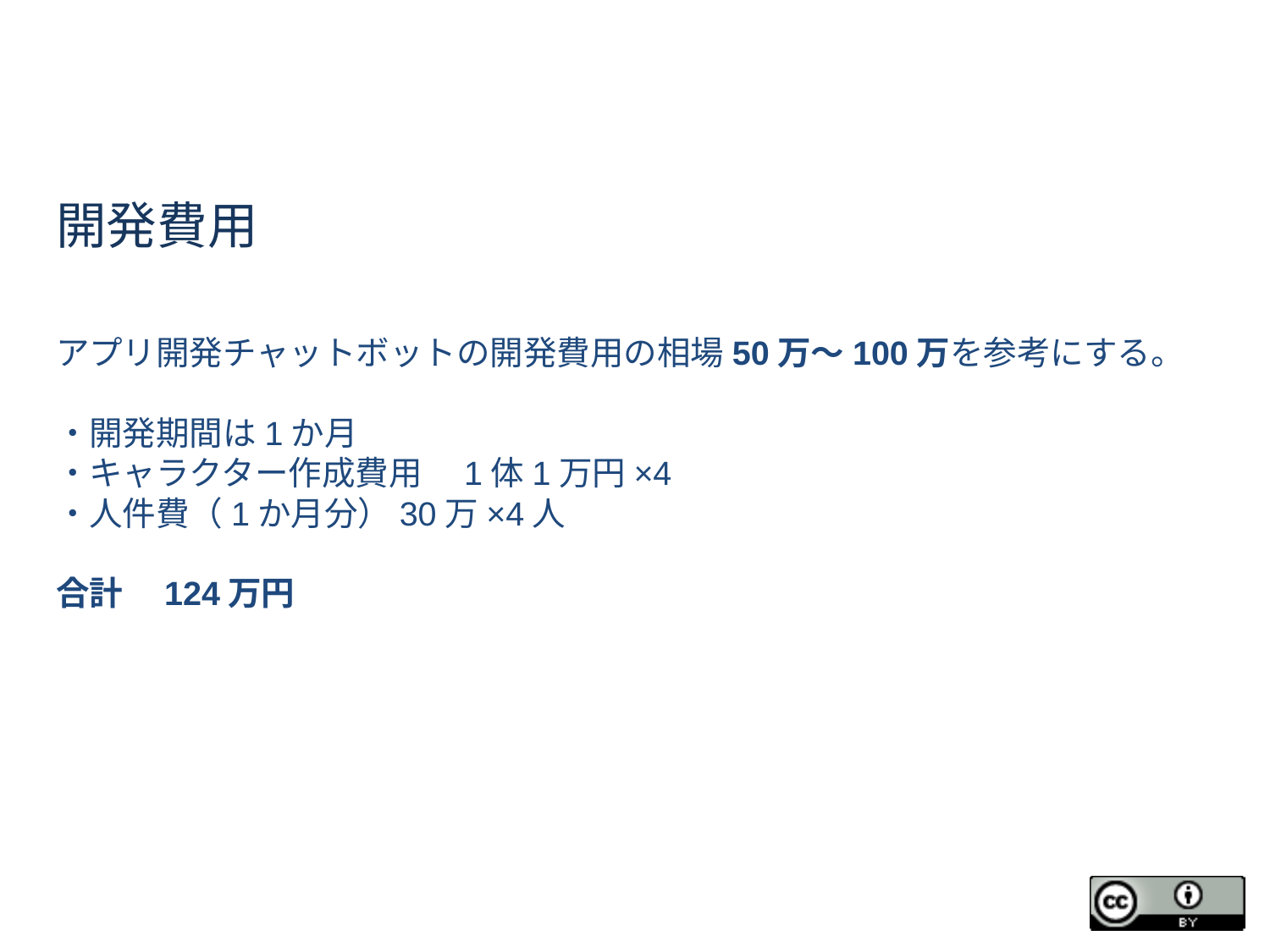

# 開発費用

アプリ開発チャットボットの開発費用の相場50万～100万を参考にする。

・開発期間は1か月
・キャラクター作成費用　1体1万円×4
・人件費（1か月分）30万×4人

合計　124万円